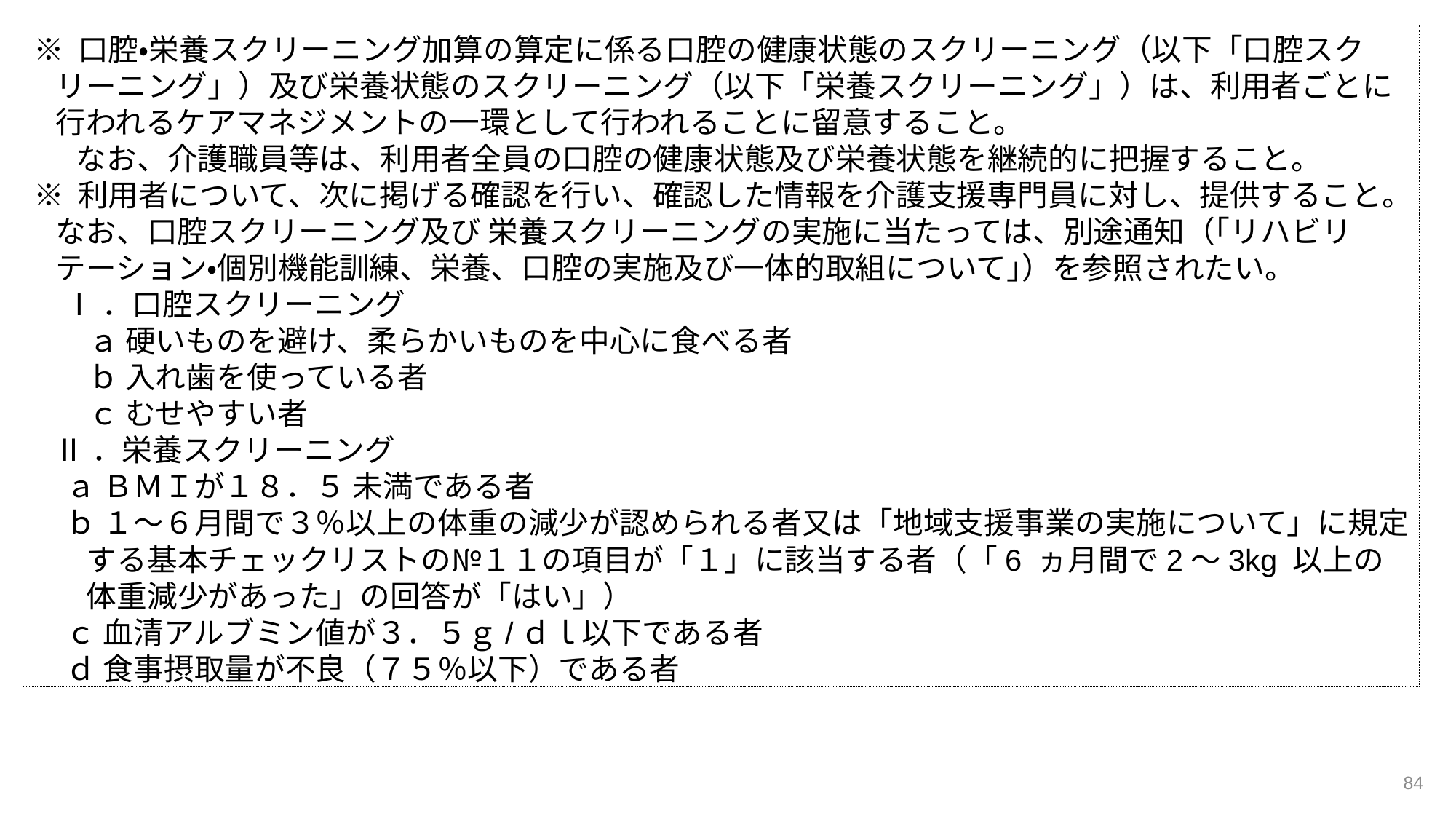

※ 口腔・栄養スクリーニング加算の算定に係る口腔の健康状態のスクリーニング（以下「口腔スクリーニング」）及び栄養状態のスクリーニング（以下「栄養スクリーニング」）は、利用者ごとに行われるケアマネジメントの一環として行われることに留意すること。
なお、介護職員等は、利用者全員の口腔の健康状態及び栄養状態を継続的に把握すること。
※ 利用者について、次に掲げる確認を行い、確認した情報を介護支援専門員に対し、提供すること。なお、口腔スクリーニング及び 栄養スクリーニングの実施に当たっては、別途通知（｢リハビリテーション・個別機能訓練、栄養、口腔の実施及び一体的取組について｣）を参照されたい。
Ⅰ．口腔スクリーニング
ａ 硬いものを避け、柔らかいものを中心に食べる者
ｂ 入れ歯を使っている者
ｃ むせやすい者
Ⅱ．栄養スクリーニング
ａ ＢＭＩが１８．５ 未満である者
ｂ １～６月間で３％以上の体重の減少が認められる者又は「地域支援事業の実施について」に規定する基本チェックリストの№１１の項目が「１」に該当する者（「6 ヵ月間で2～3kg 以上の体重減少があった」の回答が「はい」）
ｃ 血清アルブミン値が３．５ｇ/ｄｌ以下である者
ｄ 食事摂取量が不良（７５％以下）である者
84